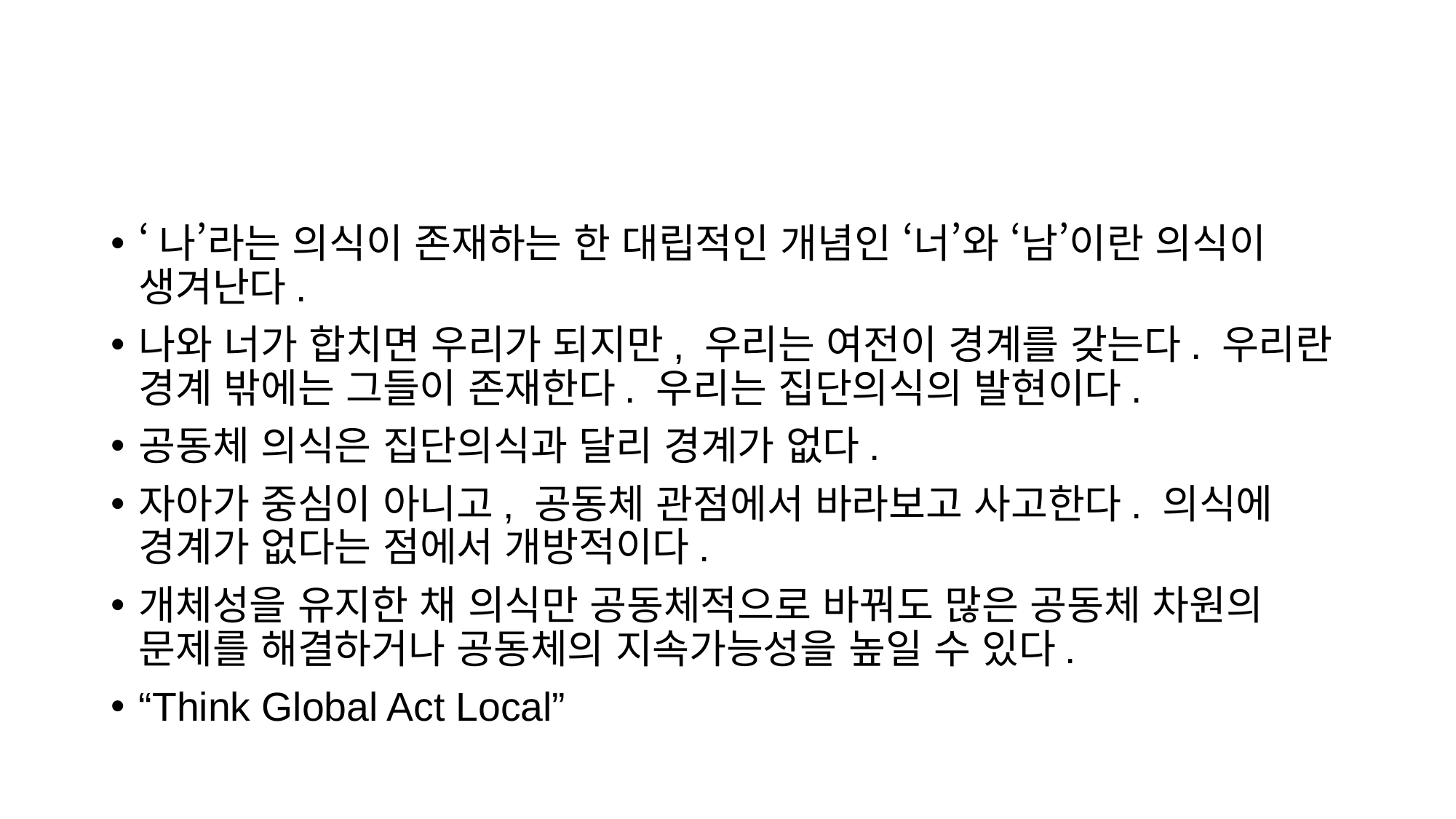

#
‘나’라는 의식이 존재하는 한 대립적인 개념인 ‘너’와 ‘남’이란 의식이 생겨난다.
나와 너가 합치면 우리가 되지만, 우리는 여전이 경계를 갖는다. 우리란 경계 밖에는 그들이 존재한다. 우리는 집단의식의 발현이다.
공동체 의식은 집단의식과 달리 경계가 없다.
자아가 중심이 아니고, 공동체 관점에서 바라보고 사고한다. 의식에 경계가 없다는 점에서 개방적이다.
개체성을 유지한 채 의식만 공동체적으로 바꿔도 많은 공동체 차원의 문제를 해결하거나 공동체의 지속가능성을 높일 수 있다.
“Think Global Act Local”